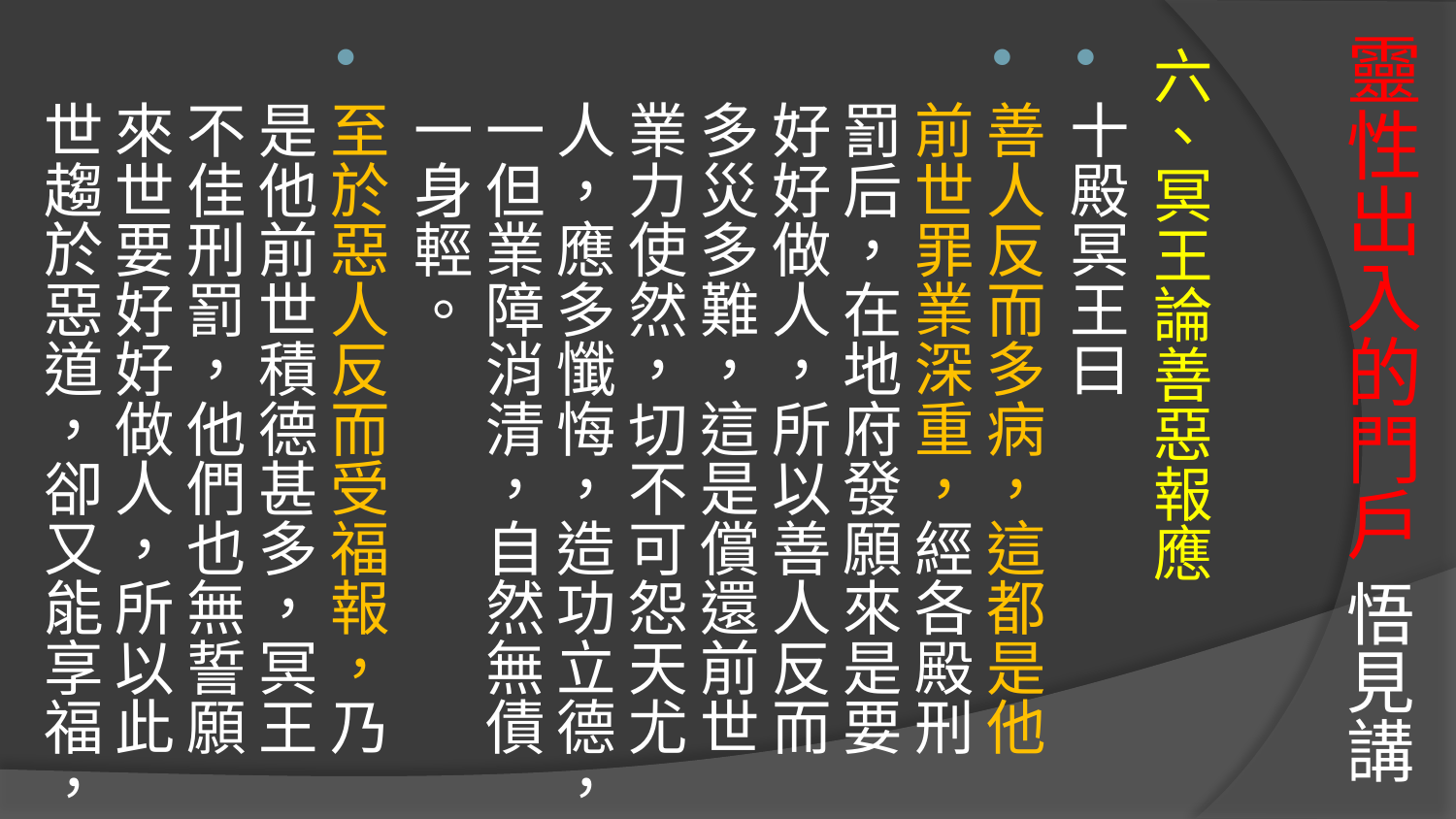

# 靈性出入的門戶 悟見講
六、冥王論善惡報應
十殿冥王曰
善人反而多病，這都是他前世罪業深重，經各殿刑罰后，在地府發願來是要好好做人，所以善人反而多災多難，這是償還前世業力使然，切不可怨天尤人，應多懺悔，造功立德，一但業障消清，自然無債一身輕。
至於惡人反而受福報，乃是他前世積德甚多，冥王不佳刑罰，他們也無誓願來世要好好做人，所以此世趨於惡道，卻又能享福，